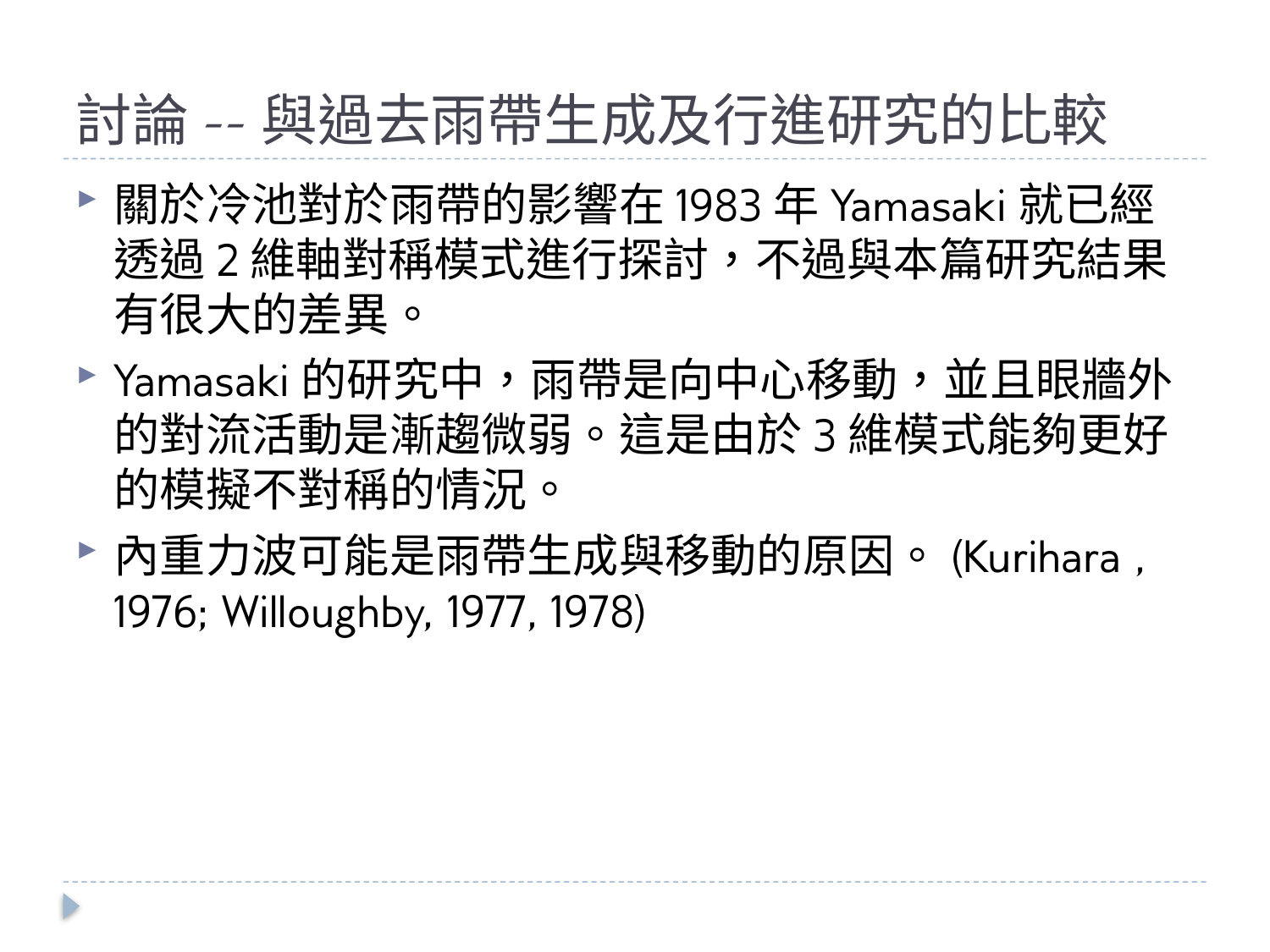

# 討論--與過去雨帶生成及行進研究的比較
關於冷池對於雨帶的影響在1983年Yamasaki就已經透過2維軸對稱模式進行探討，不過與本篇研究結果有很大的差異。
Yamasaki的研究中，雨帶是向中心移動，並且眼牆外的對流活動是漸趨微弱。這是由於3維模式能夠更好的模擬不對稱的情況。
內重力波可能是雨帶生成與移動的原因。(Kurihara , 1976; Willoughby, 1977, 1978)